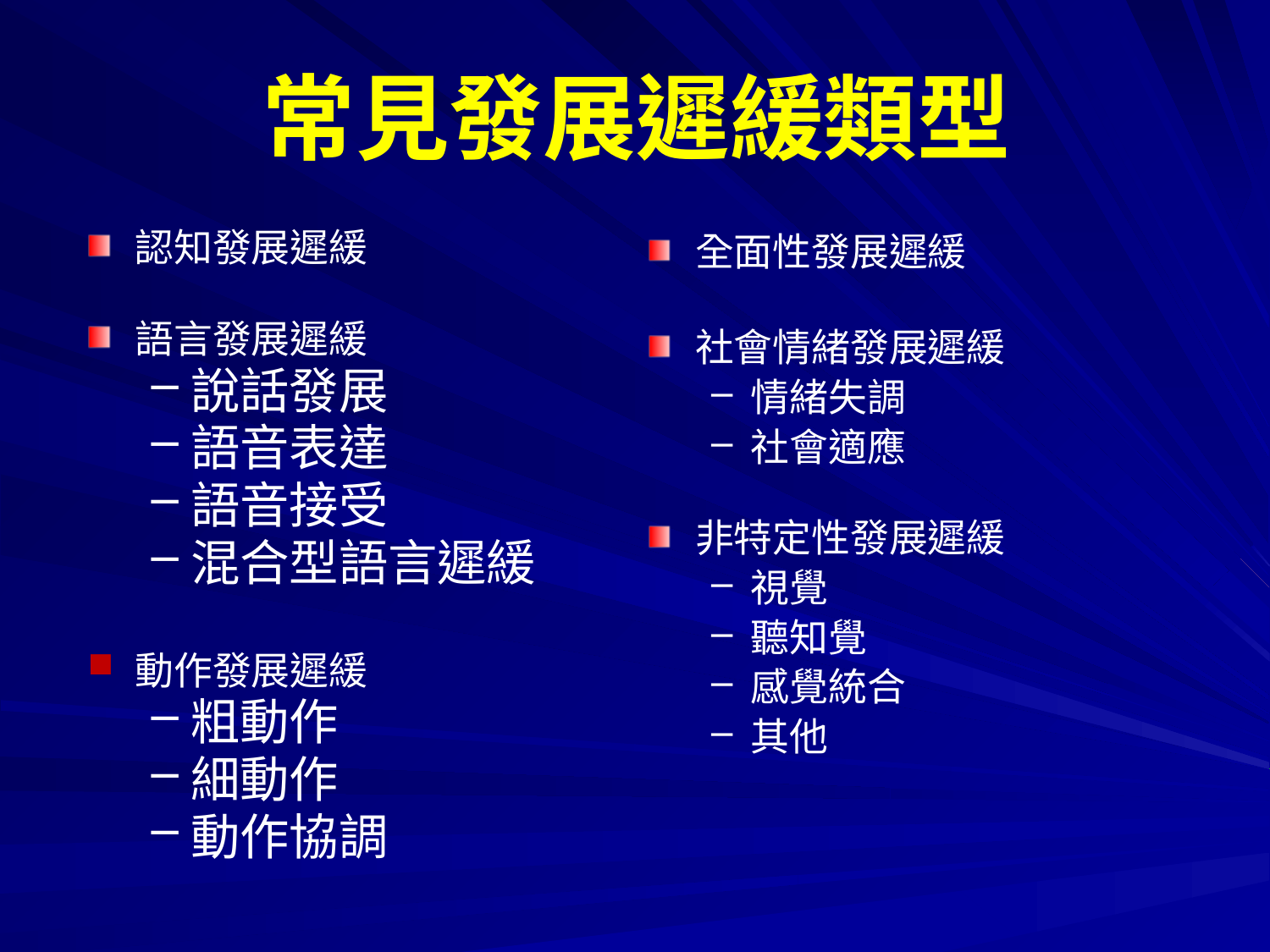

# 常見發展遲緩類型
認知發展遲緩
語言發展遲緩
說話發展
語音表達
語音接受
混合型語言遲緩

動作發展遲緩
粗動作
細動作
動作協調
全面性發展遲緩
社會情緒發展遲緩
情緒失調
社會適應
非特定性發展遲緩
視覺
聽知覺
感覺統合
其他